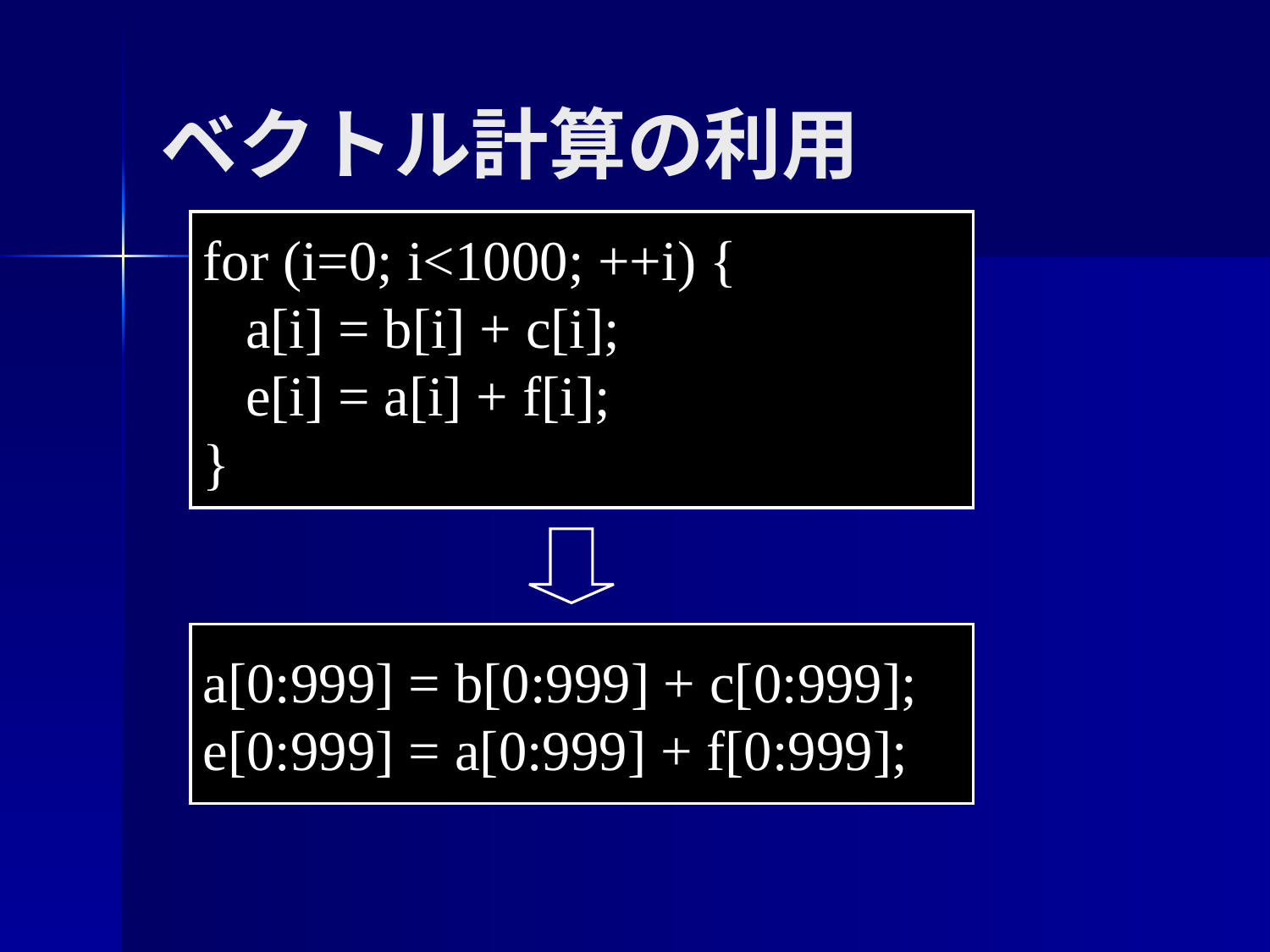

ベクトル計算の利用
for (i=0; i<1000; ++i) {
   a[i] = b[i] + c[i];
   e[i] = a[i] + f[i];
}

a[0:999] = b[0:999] + c[0:999];
e[0:999] = a[0:999] + f[0:999];